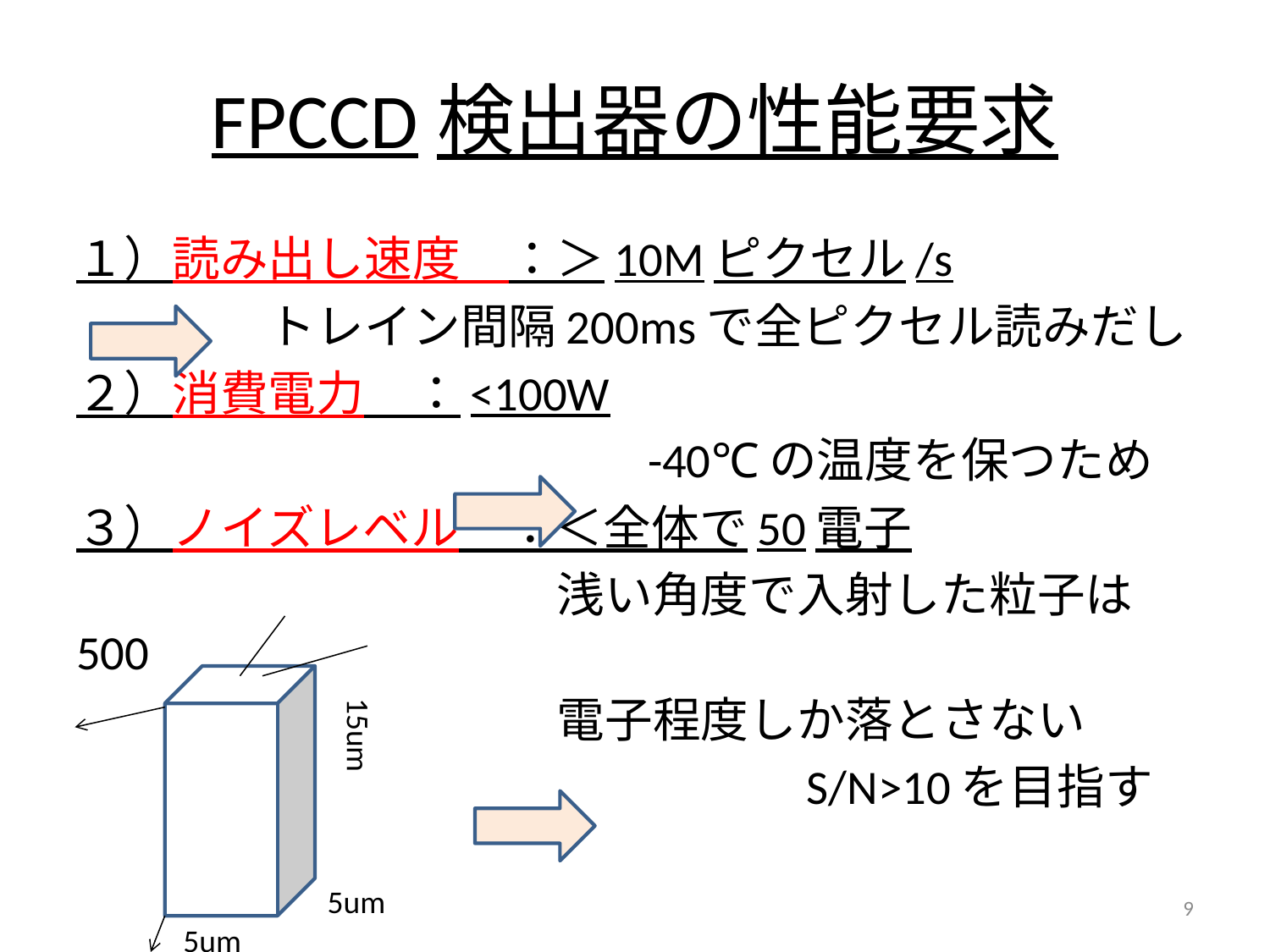

# FPCCD検出器の性能要求
１）読み出し速度　：＞10Mピクセル/s
　　　　トレイン間隔200msで全ピクセル読みだし
２）消費電力　：<100W
                   　　　　　　　 -40℃の温度を保つため
３）ノイズレベル　：＜全体で50電子
　　　　　　　　　　浅い角度で入射した粒子は500
　　　　　　　　　　電子程度しか落とさない
　　　　　　　　　　　　　　　S/N>10を目指す

15um

5um
9
           5um